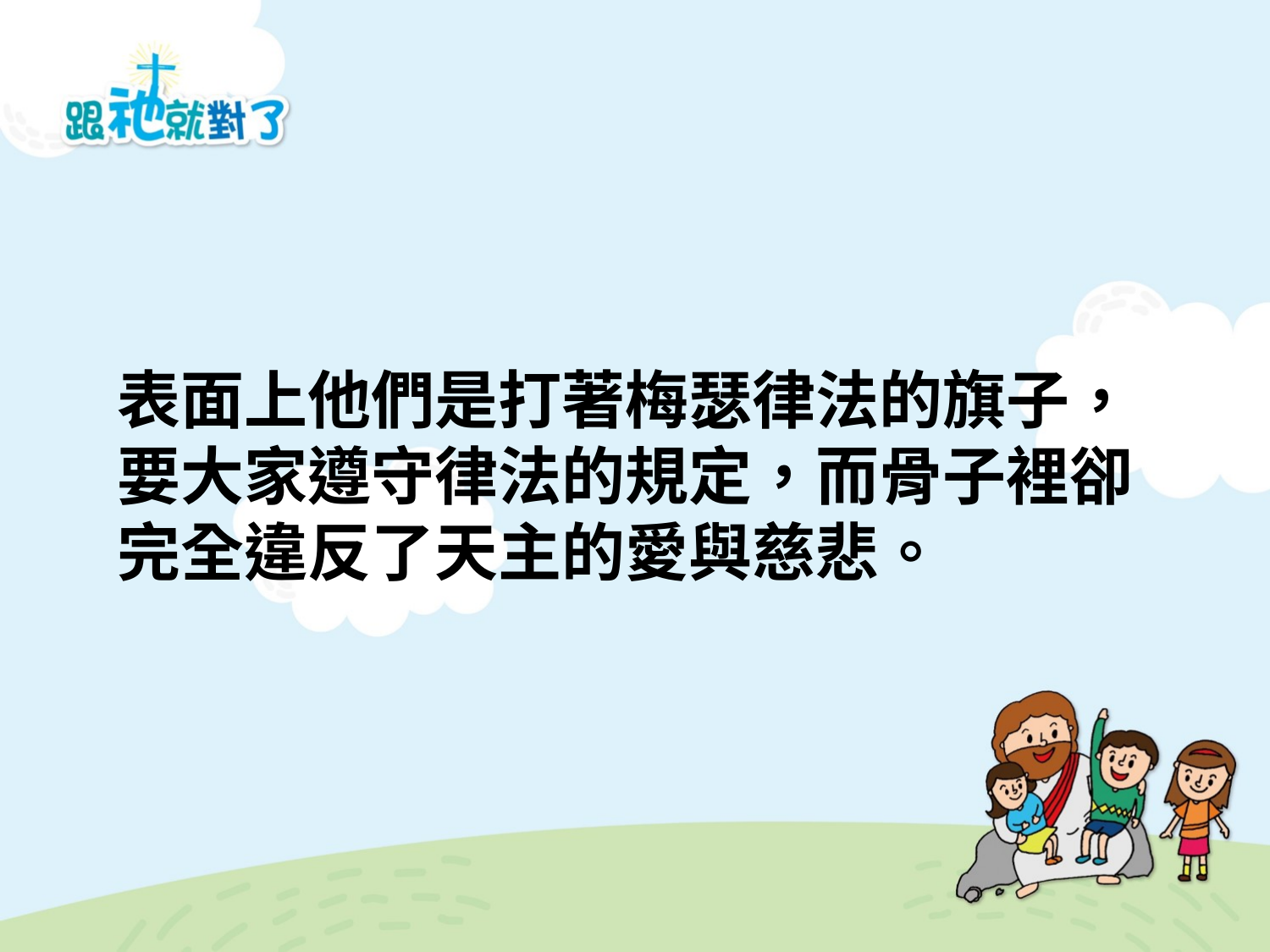

表面上他們是打著梅瑟律法的旗子，要大家遵守律法的規定，而骨子裡卻完全違反了天主的愛與慈悲。